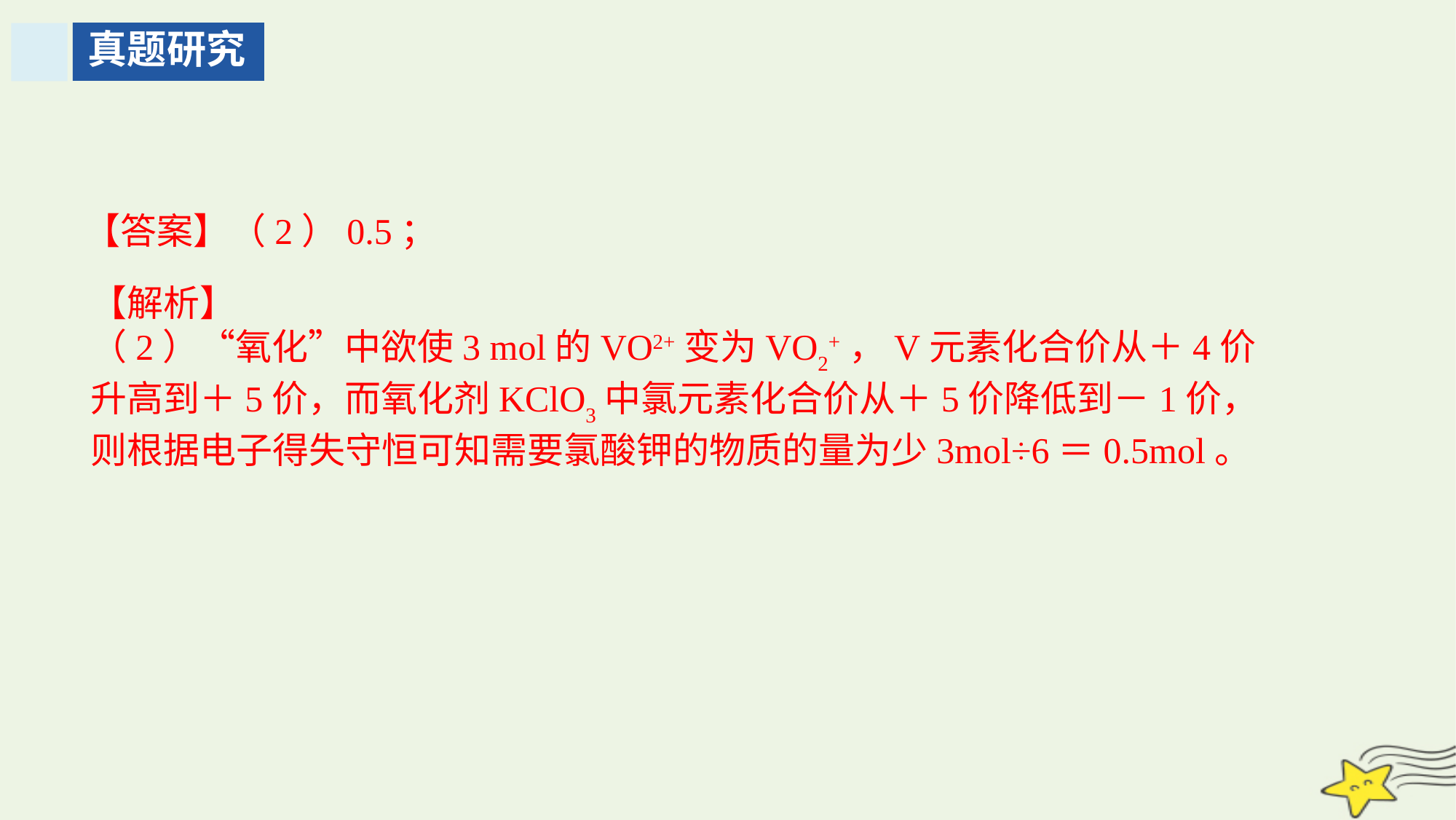

真题研究

【答案】（2）0.5；
【解析】
（2）“氧化”中欲使3 mol的VO2+变为VO2+，V元素化合价从＋4价升高到＋5价，而氧化剂KClO3中氯元素化合价从＋5价降低到－1价，则根据电子得失守恒可知需要氯酸钾的物质的量为少3mol÷6＝0.5mol。